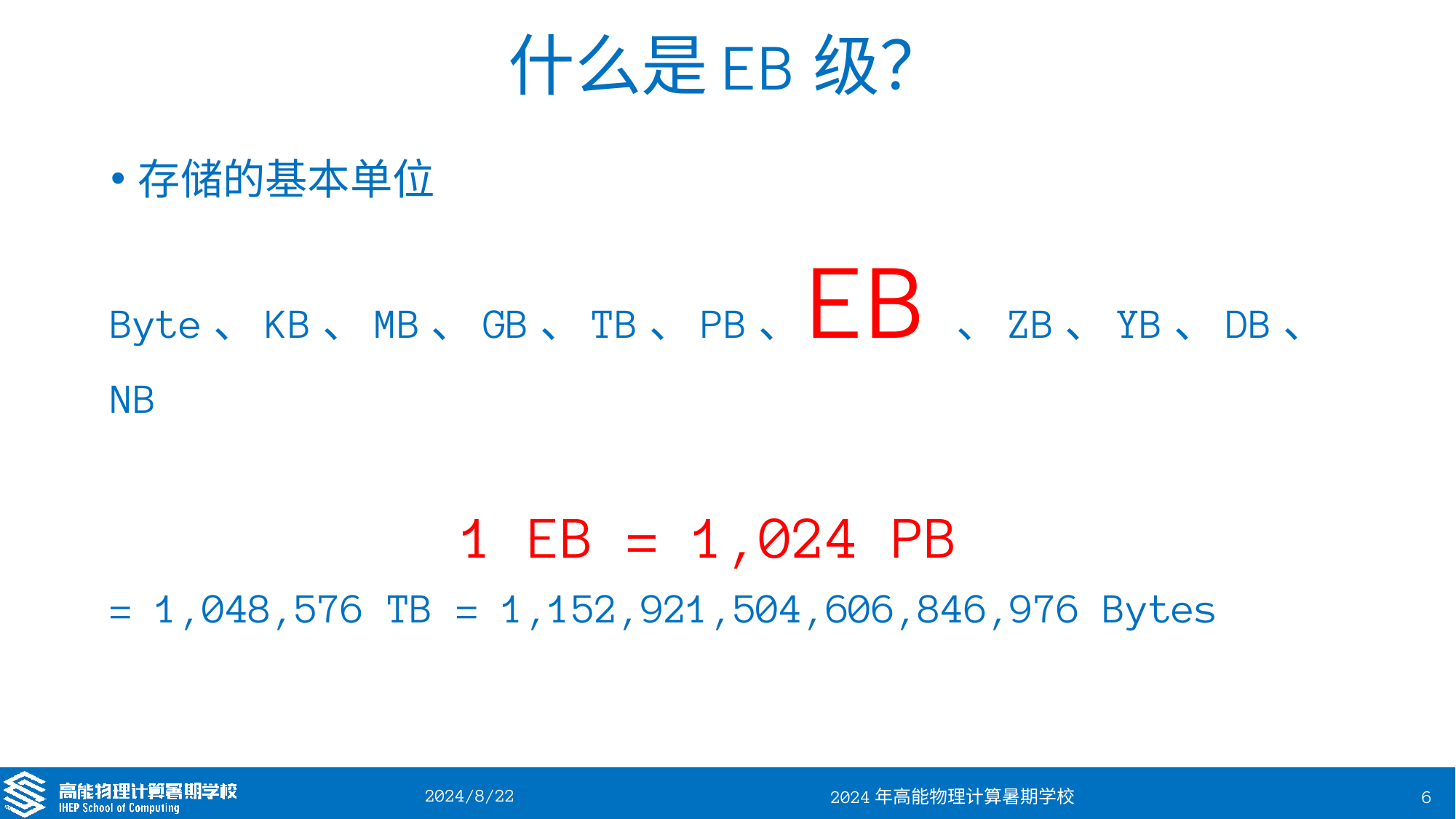

# 什么是EB级？
存储的基本单位
Byte、KB、MB、GB、TB、PB、EB、ZB、YB、DB、NB

1 EB = 1,024 PB
= 1,048,576 TB = 1,152,921,504,606,846,976 Bytes
2024/8/22
2024年高能物理计算暑期学校
6